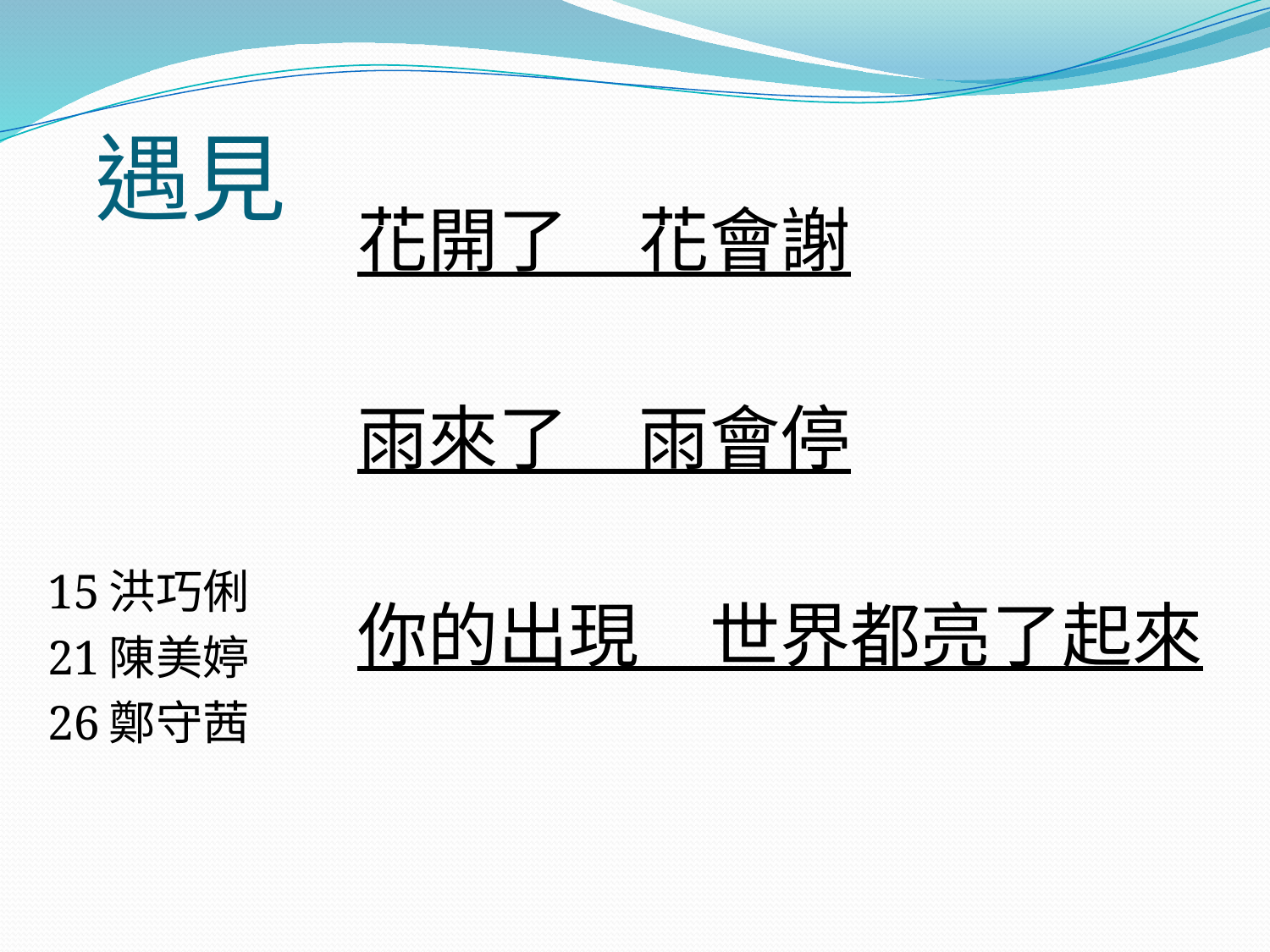

# 遇見
花開了　花會謝

雨來了　雨會停

你的出現　世界都亮了起來
15洪巧俐
21陳美婷
26鄭守茜